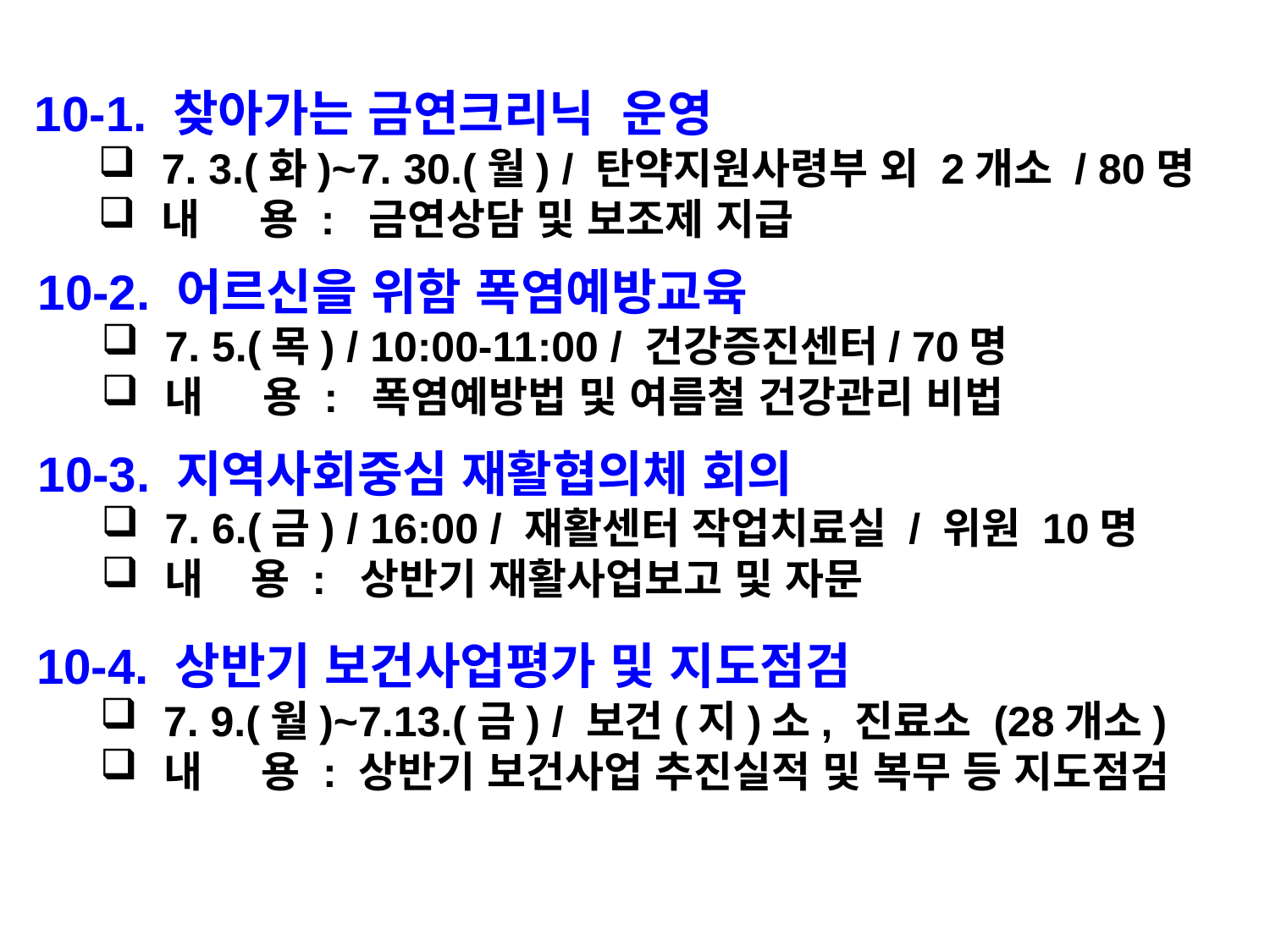

10-1. 찾아가는 금연크리닉  운영
7. 3.(화)~7. 30.(월) / 탄약지원사령부 외 2개소 / 80명
내     용 :  금연상담 및 보조제 지급

10-2. 어르신을 위함 폭염예방교육
7. 5.(목) / 10:00-11:00 / 건강증진센터/ 70명
내     용 :  폭염예방법 및 여름철 건강관리 비법

10-3. 지역사회중심 재활협의체 회의
7. 6.(금) / 16:00 / 재활센터 작업치료실 / 위원 10명
내    용 :  상반기 재활사업보고 및 자문

10-4. 상반기 보건사업평가 및 지도점검
7. 9.(월)~7.13.(금) / 보건(지)소, 진료소 (28개소)
내     용 : 상반기 보건사업 추진실적 및 복무 등 지도점검